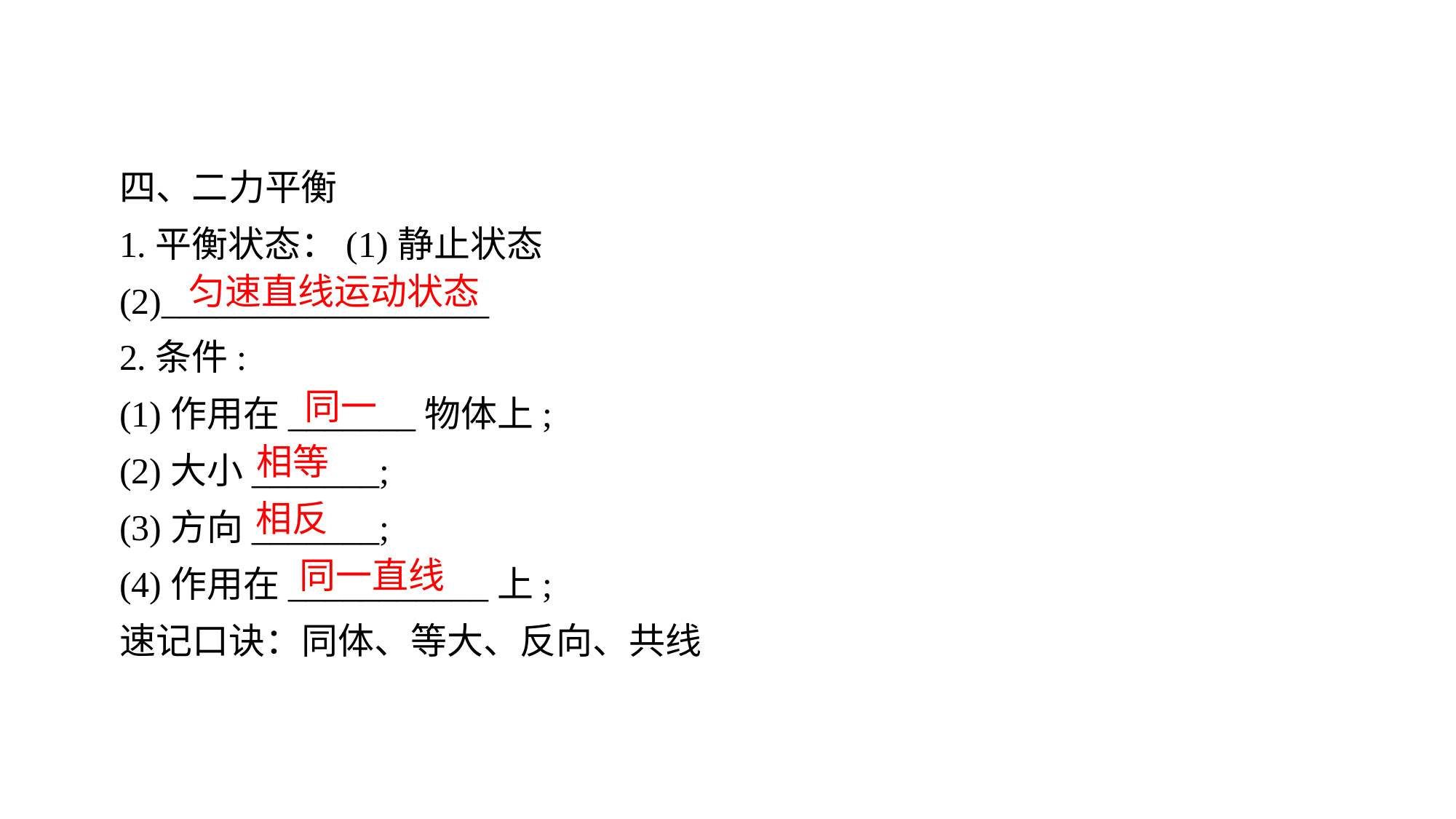

四、二力平衡
1.平衡状态：(1)静止状态
(2)__________________
2.条件:
(1)作用在_______物体上;
(2)大小_______;
(3)方向_______;
(4)作用在___________上;
速记口诀：同体、等大、反向、共线
匀速直线运动状态
同一
相等
相反
同一直线